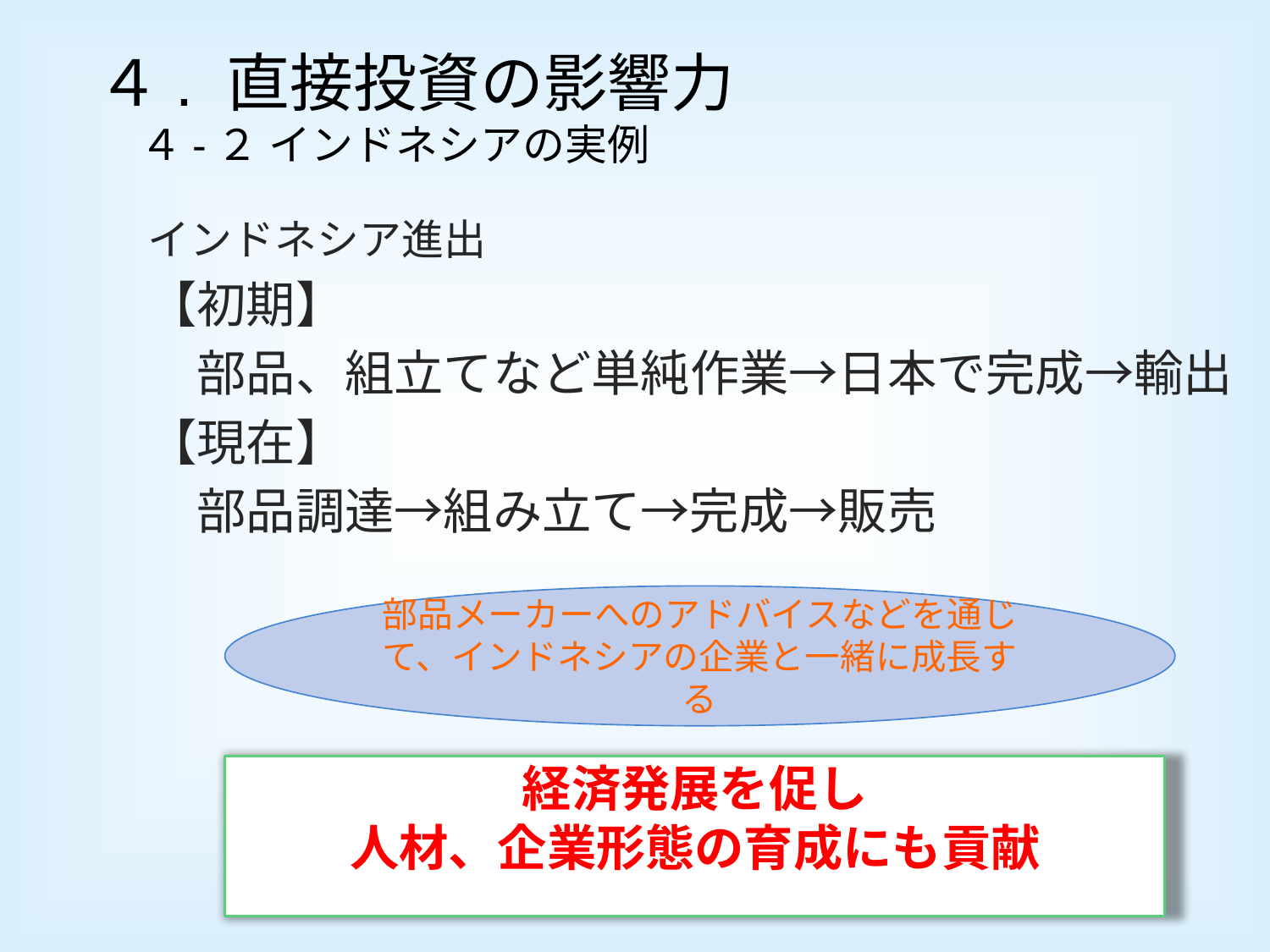

４. 直接投資の影響力
　４-２ インドネシアの実例
インドネシア進出
【初期】
　部品、組立てなど単純作業→日本で完成→輸出
【現在】
　部品調達→組み立て→完成→販売

部品メーカーへのアドバイスなどを通じて、インドネシアの企業と一緒に成長する
経済発展を促し
人材、企業形態の育成にも貢献